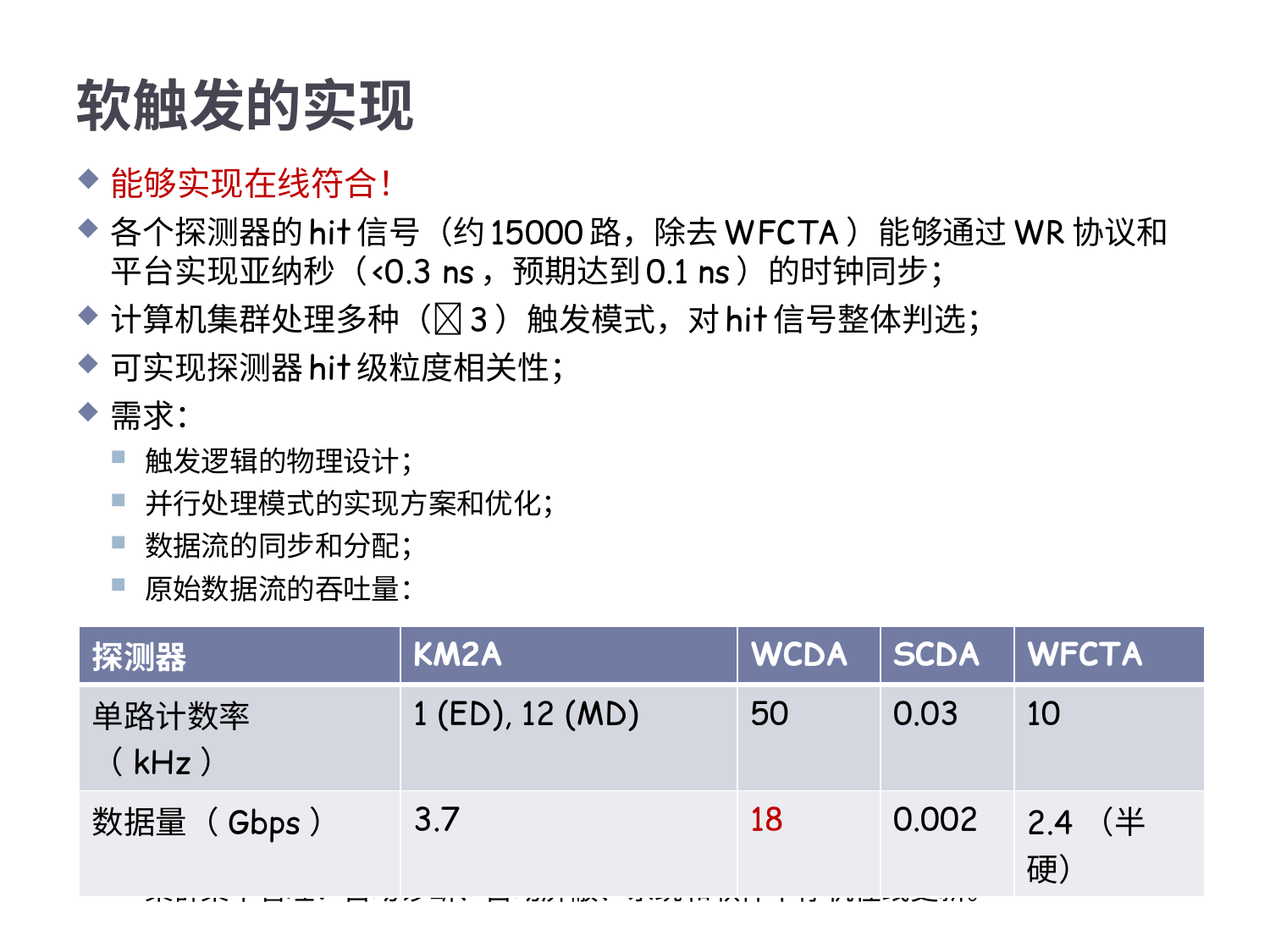

# 软触发的实现
能够实现在线符合！
各个探测器的hit信号（约15000路，除去WFCTA）能够通过WR协议和平台实现亚纳秒（<0.3 ns，预期达到0.1 ns）的时钟同步；
计算机集群处理多种（≥3）触发模式，对hit信号整体判选；
可实现探测器hit级粒度相关性；
需求：
触发逻辑的物理设计；
并行处理模式的实现方案和优化；
数据流的同步和分配；
原始数据流的吞吐量：

集群集中管理：自动诊断、自动屏蔽、系统和软件不停机在线更新。
| 探测器 | KM2A | WCDA | SCDA | WFCTA |
| --- | --- | --- | --- | --- |
| 单路计数率（kHz） | 1 (ED), 12 (MD) | 50 | 0.03 | 10 |
| 数据量（Gbps） | 3.7 | 18 | 0.002 | 2.4（半硬） |